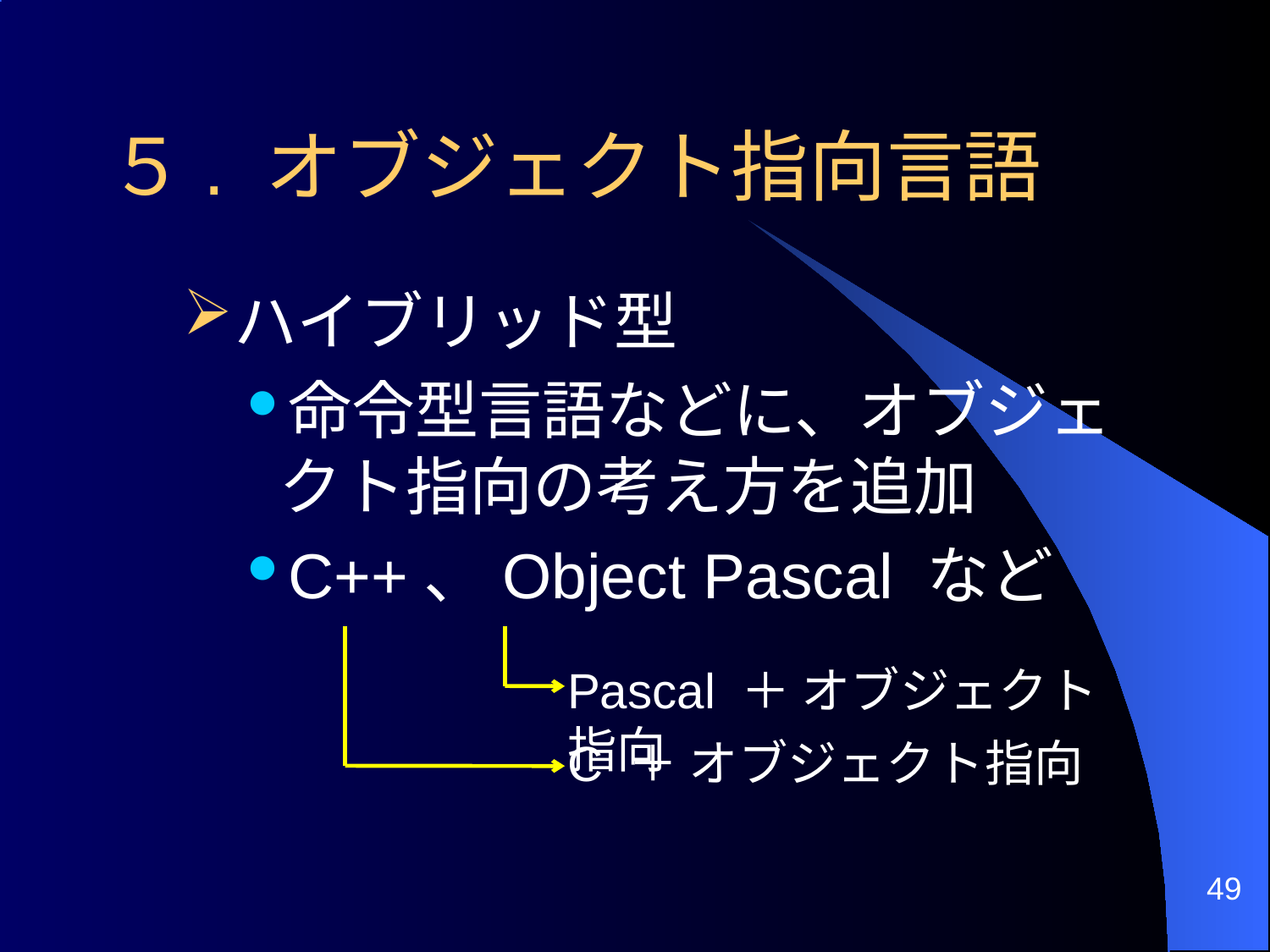

# ５. オブジェクト指向言語
ハイブリッド型
命令型言語などに、オブジェクト指向の考え方を追加
C++、Object Pascal など
Pascal ＋ オブジェクト指向
C ＋ オブジェクト指向
49